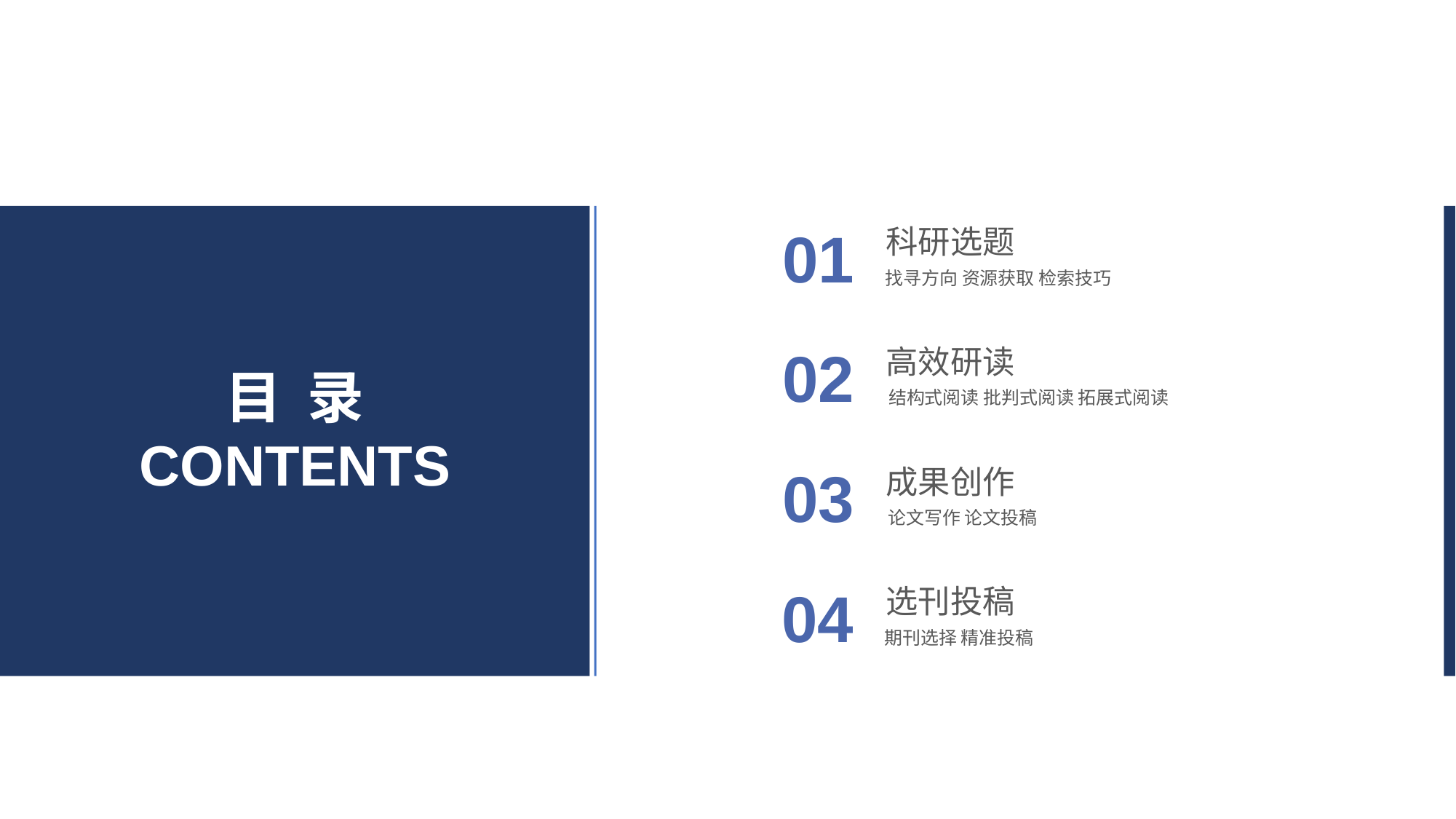

01
科研选题
找寻方向 资源获取 检索技巧

02
高效研读
结构式阅读 批判式阅读 拓展式阅读

目  录
CONTENTS
03
成果创作
论文写作 论文投稿

04
选刊投稿
期刊选择 精准投稿